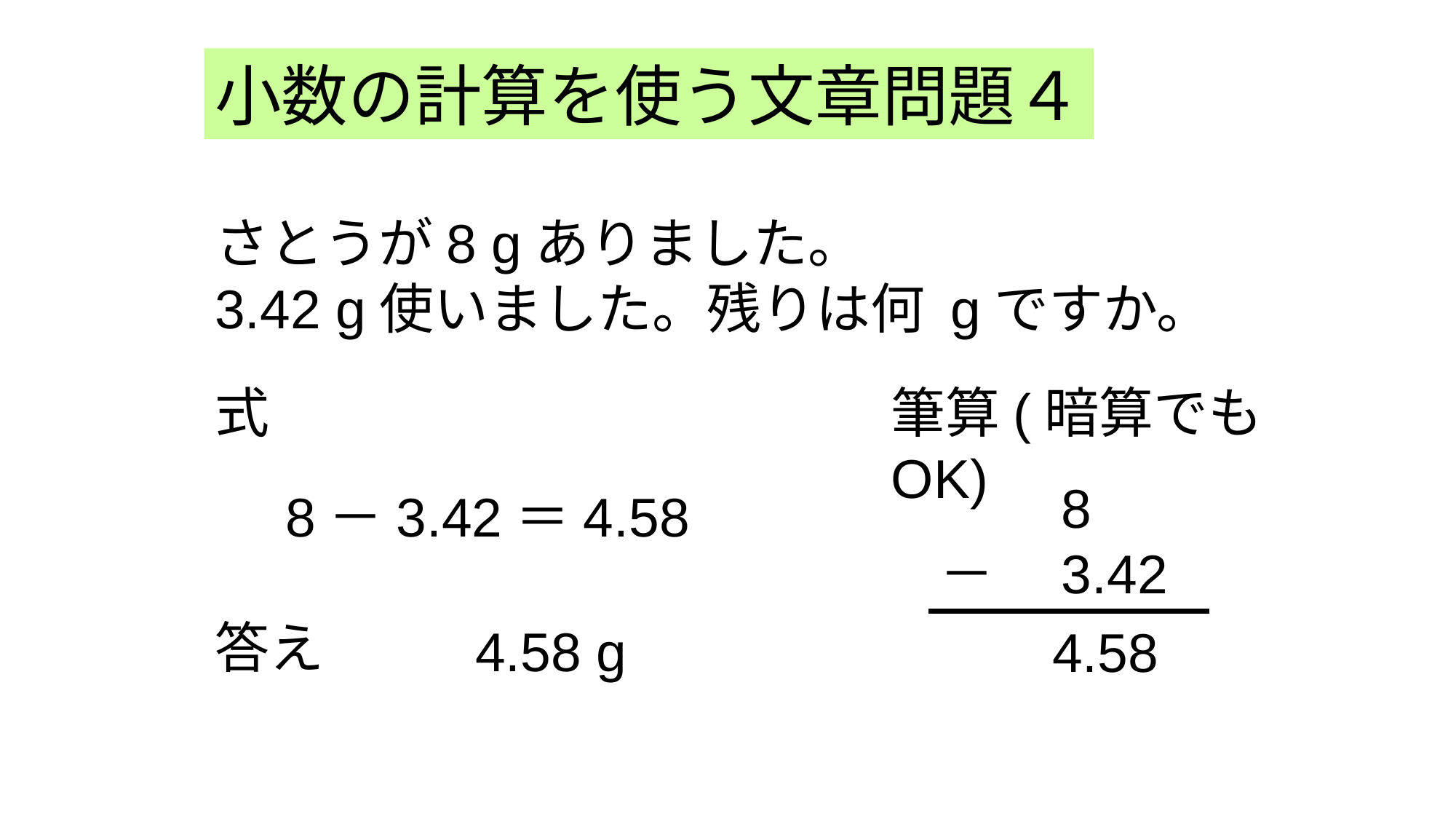

小数の計算を使う文章問題４
さとうが8 gありました。
3.42 g使いました。残りは何 gですか。
式
筆算(暗算でもOK)
　　8
－　3.42
8－3.42＝
4.58
答え
4.58 g
4.58